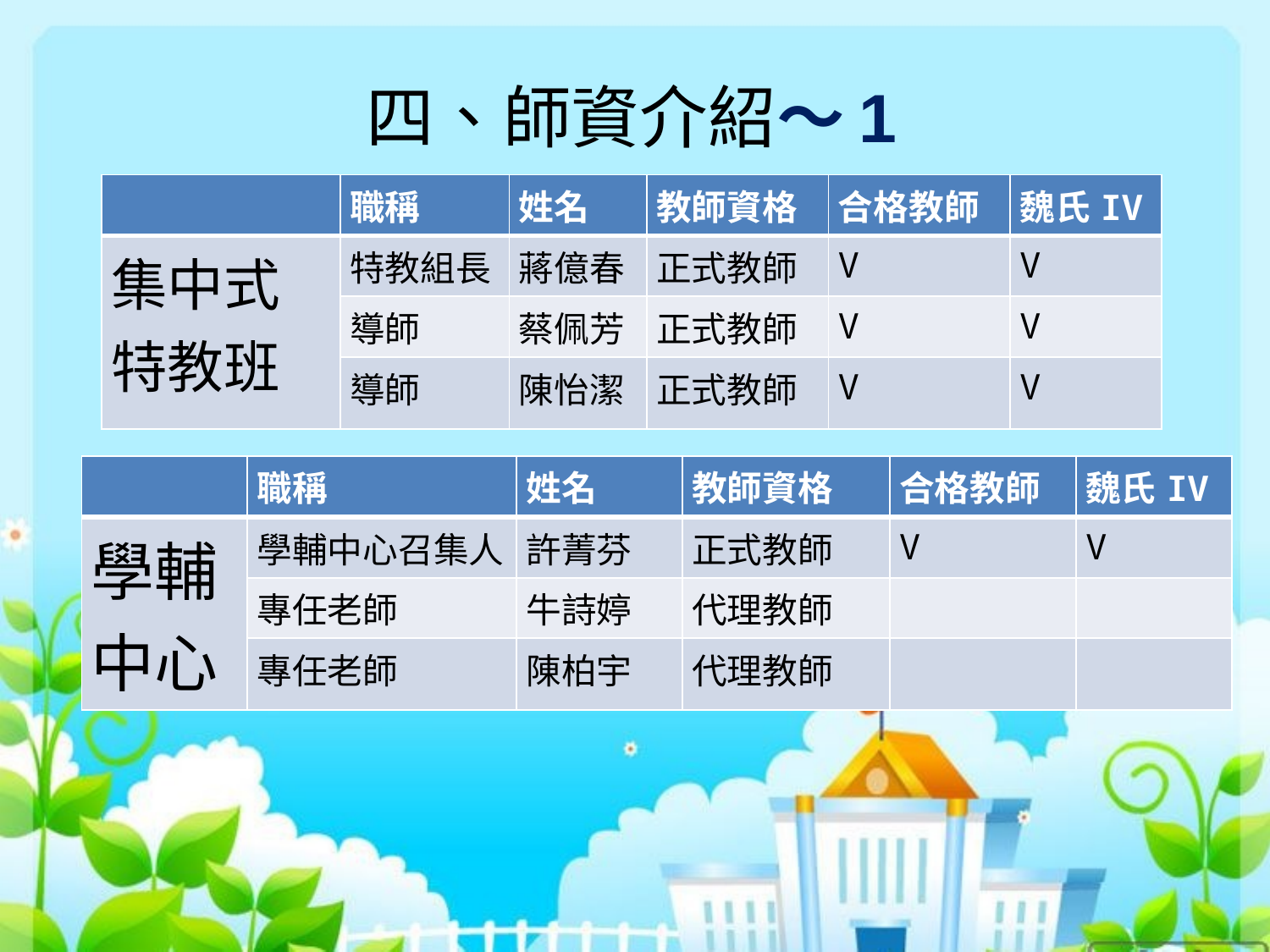

# 四、師資介紹～1
|  | 職稱 | 姓名 | 教師資格 | 合格教師 | 魏氏IV |
| --- | --- | --- | --- | --- | --- |
| 集中式特教班 | 特教組長 | 蔣億春 | 正式教師 | V | V |
|  | 導師 | 蔡佩芳 | 正式教師 | V | V |
|  | 導師 | 陳怡潔 | 正式教師 | V | V |
|  | 職稱 | 姓名 | 教師資格 | 合格教師 | 魏氏IV |
| --- | --- | --- | --- | --- | --- |
| 學輔中心 | 學輔中心召集人 | 許菁芬 | 正式教師 | V | V |
|  | 專任老師 | 牛詩婷 | 代理教師 |  |  |
|  | 專任老師 | 陳柏宇 | 代理教師 |  |  |